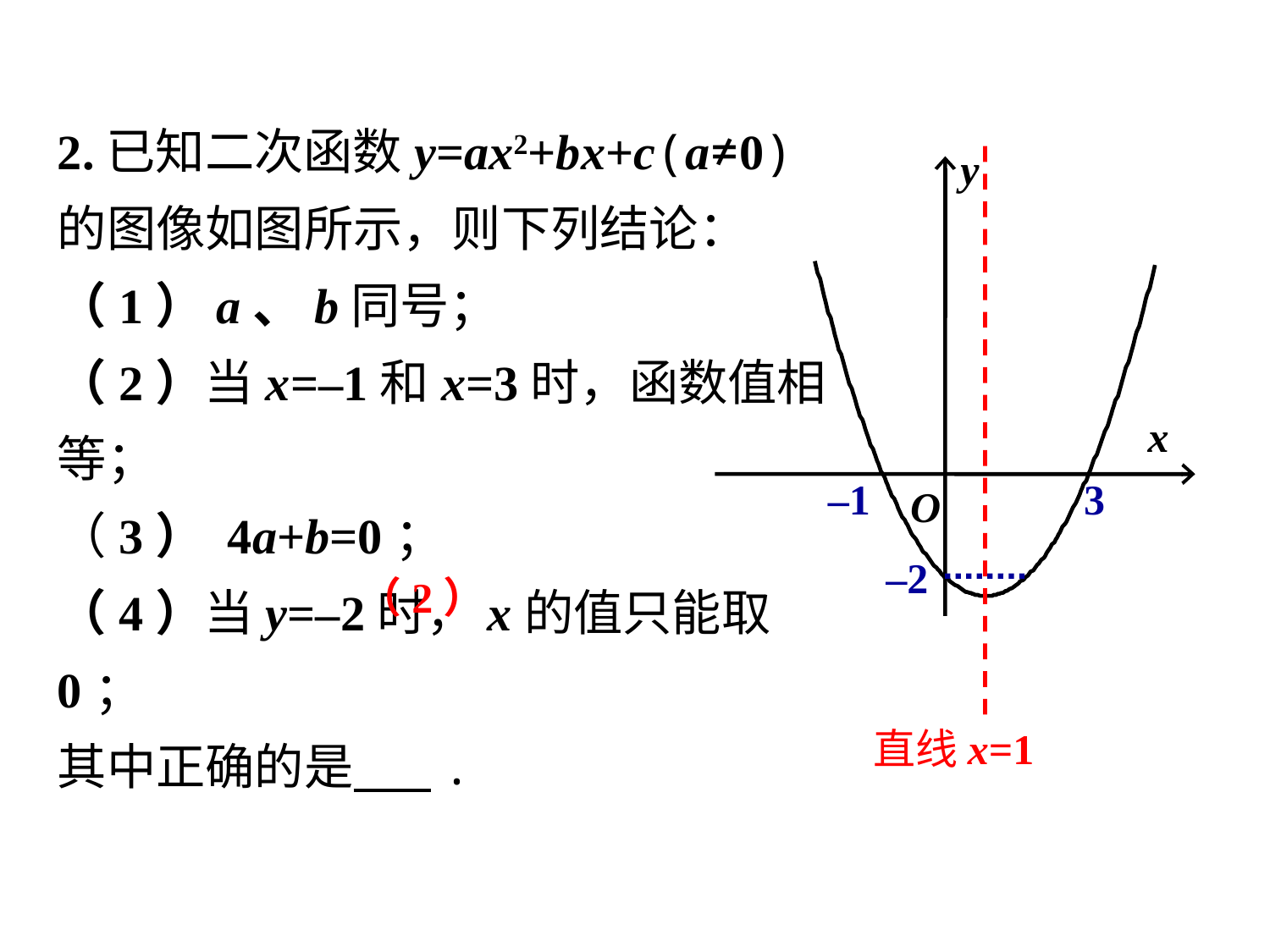

2.已知二次函数y=ax2+bx+c(a≠0)的图像如图所示，则下列结论：
（1）a、b同号；
（2）当x=–1和x=3时，函数值相等；
（3） 4a+b=0；
（4）当y=–2时，x的值只能取0；
其中正确的是       .
y

x

O

–1
3
–2

（2）

直线x=1